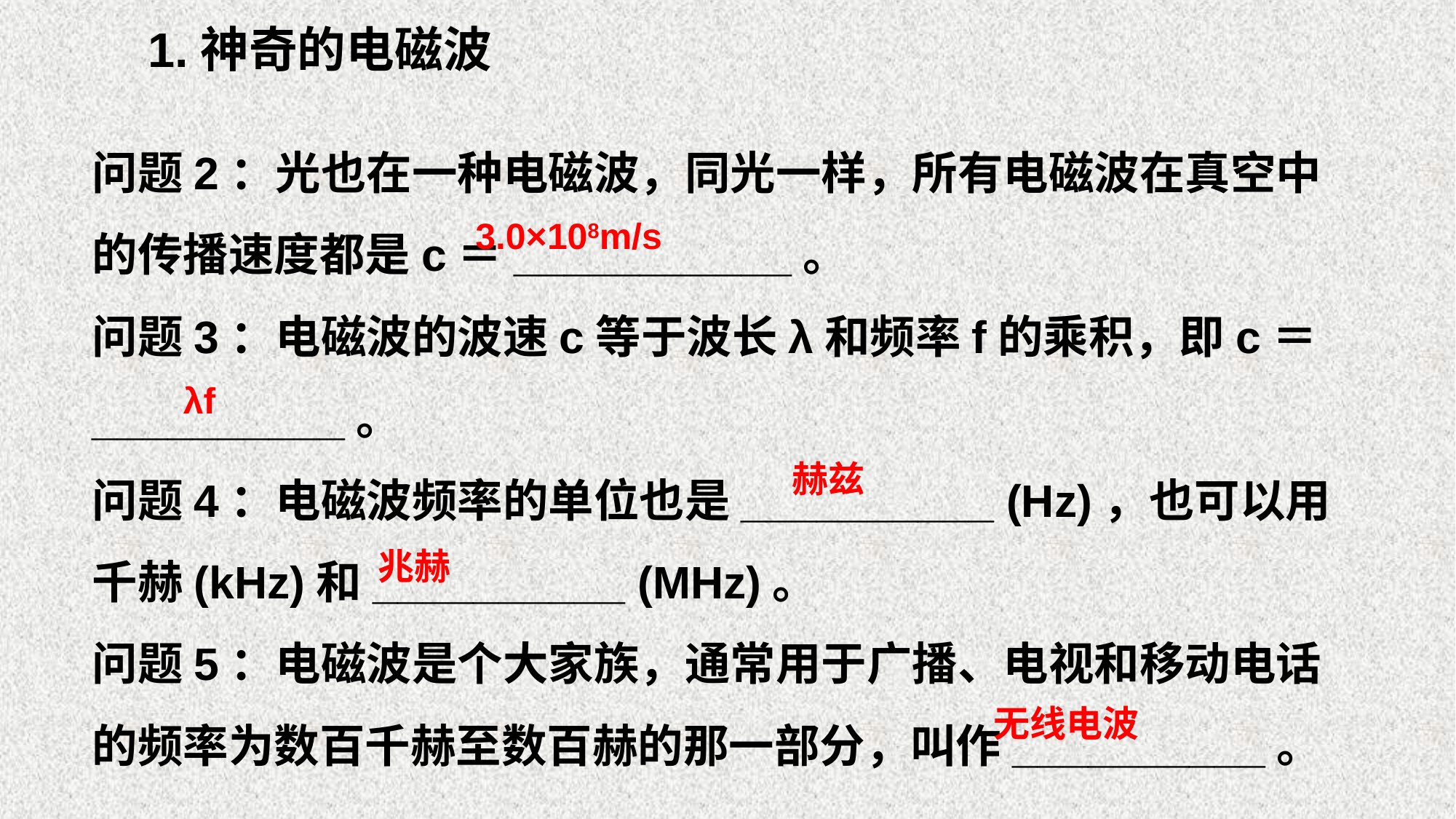

1.神奇的电磁波
问题2：光也在一种电磁波，同光一样，所有电磁波在真空中的传播速度都是c＝___________。
问题3：电磁波的波速c等于波长λ和频率f的乘积，即c＝__________。
问题4：电磁波频率的单位也是__________ (Hz)，也可以用千赫(kHz)和__________ (MHz)。
问题5：电磁波是个大家族，通常用于广播、电视和移动电话的频率为数百千赫至数百赫的那一部分，叫作__________。
3.0×108m/s
λf
赫兹
兆赫
无线电波